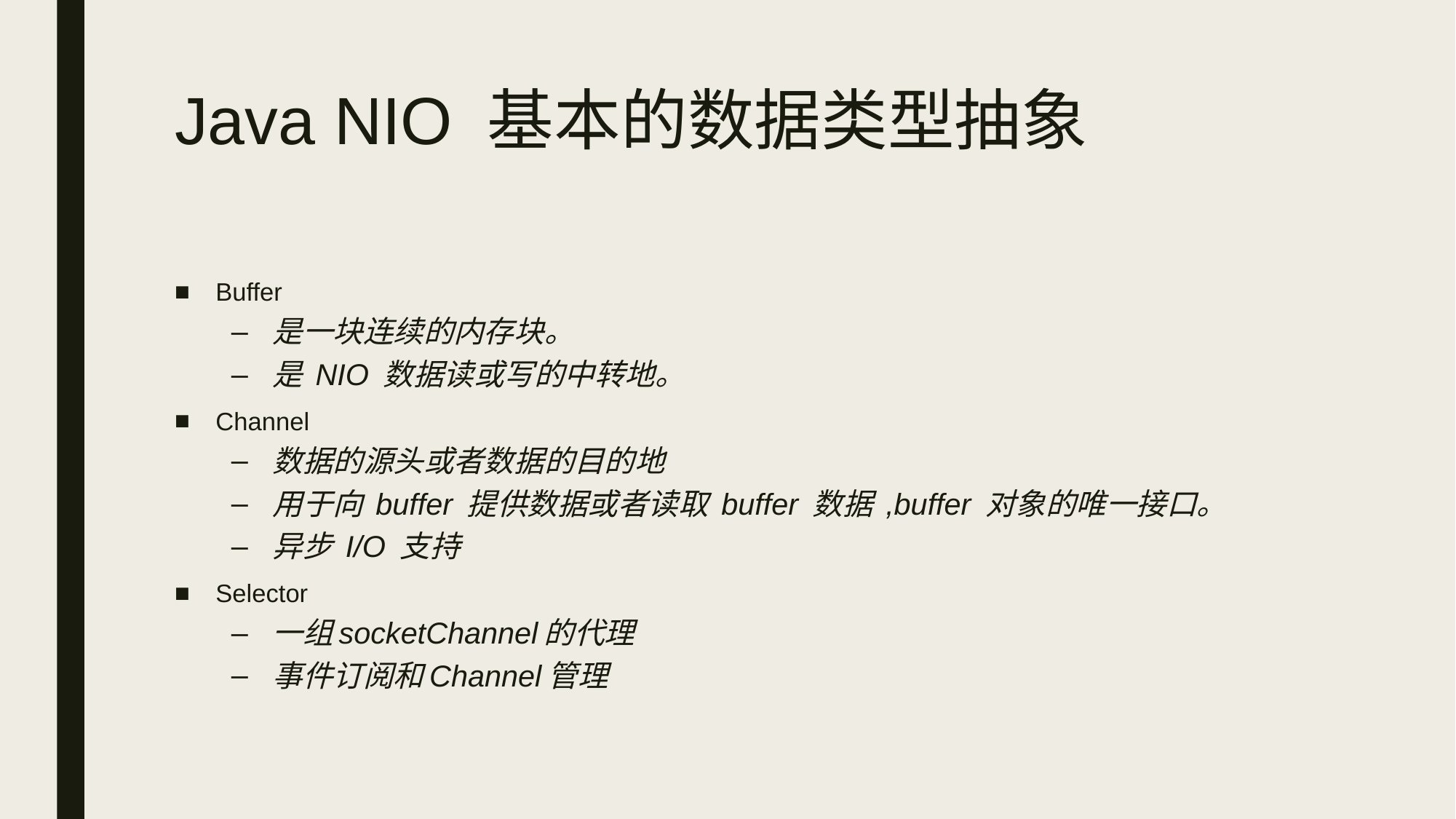

# Java NIO 基本的数据类型抽象
Buffer
是一块连续的内存块。
是 NIO 数据读或写的中转地。
Channel
数据的源头或者数据的目的地
用于向 buffer 提供数据或者读取 buffer 数据 ,buffer 对象的唯一接口。
异步 I/O 支持
Selector
一组socketChannel的代理
事件订阅和Channel管理